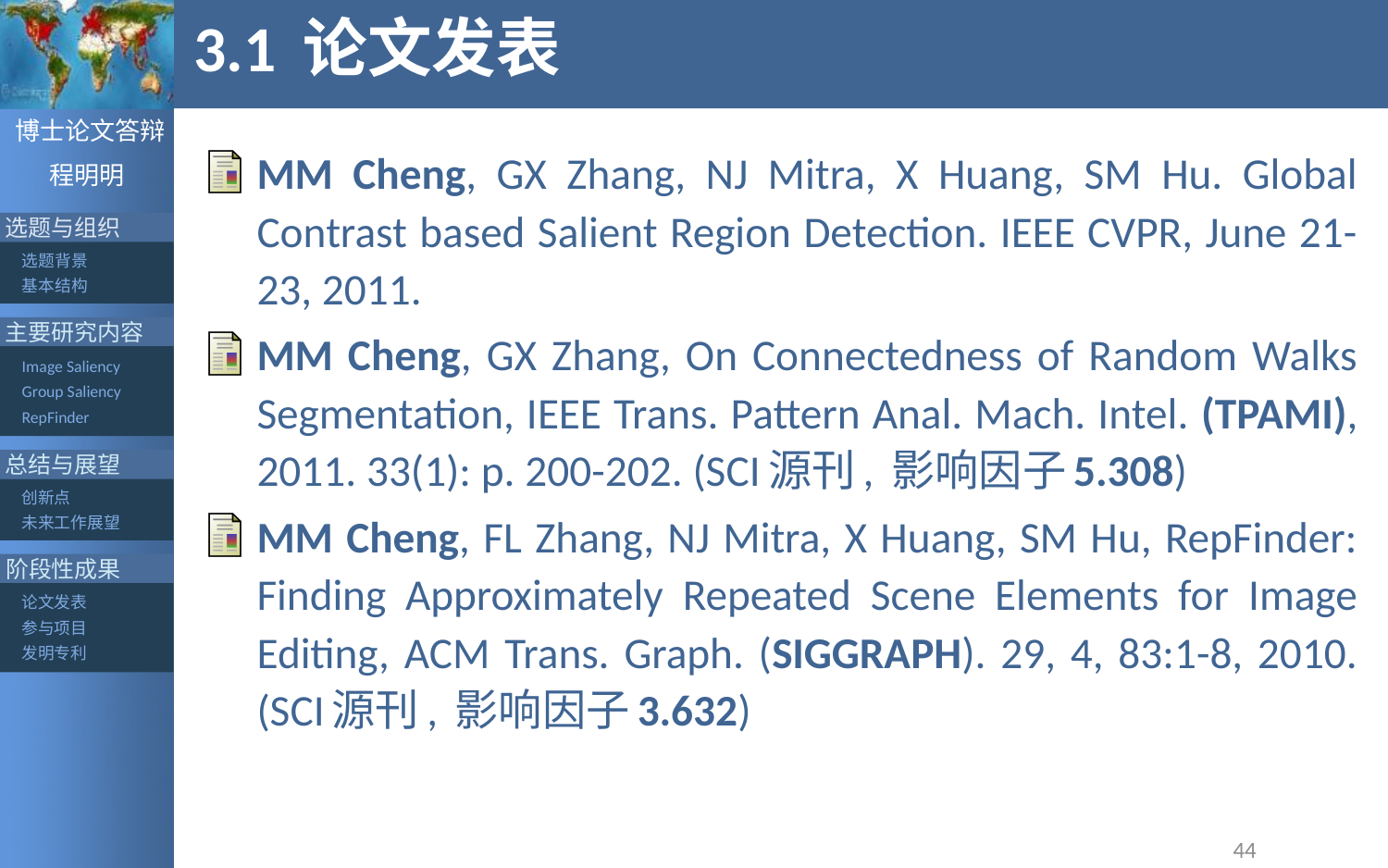

# 3.1 论文发表

MM Cheng, GX Zhang, NJ Mitra, X Huang, SM Hu. Global Contrast based Salient Region Detection. IEEE CVPR, June 21-23, 2011.
MM Cheng, GX Zhang, On Connectedness of Random Walks Segmentation, IEEE Trans. Pattern Anal. Mach. Intel. (TPAMI), 2011. 33(1): p. 200-202. (SCI源刊, 影响因子5.308)
MM Cheng, FL Zhang, NJ Mitra, X Huang, SM Hu, RepFinder: Finding Approximately Repeated Scene Elements for Image Editing, ACM Trans. Graph. (SIGGRAPH). 29, 4, 83:1-8, 2010. (SCI源刊, 影响因子3.632)

44